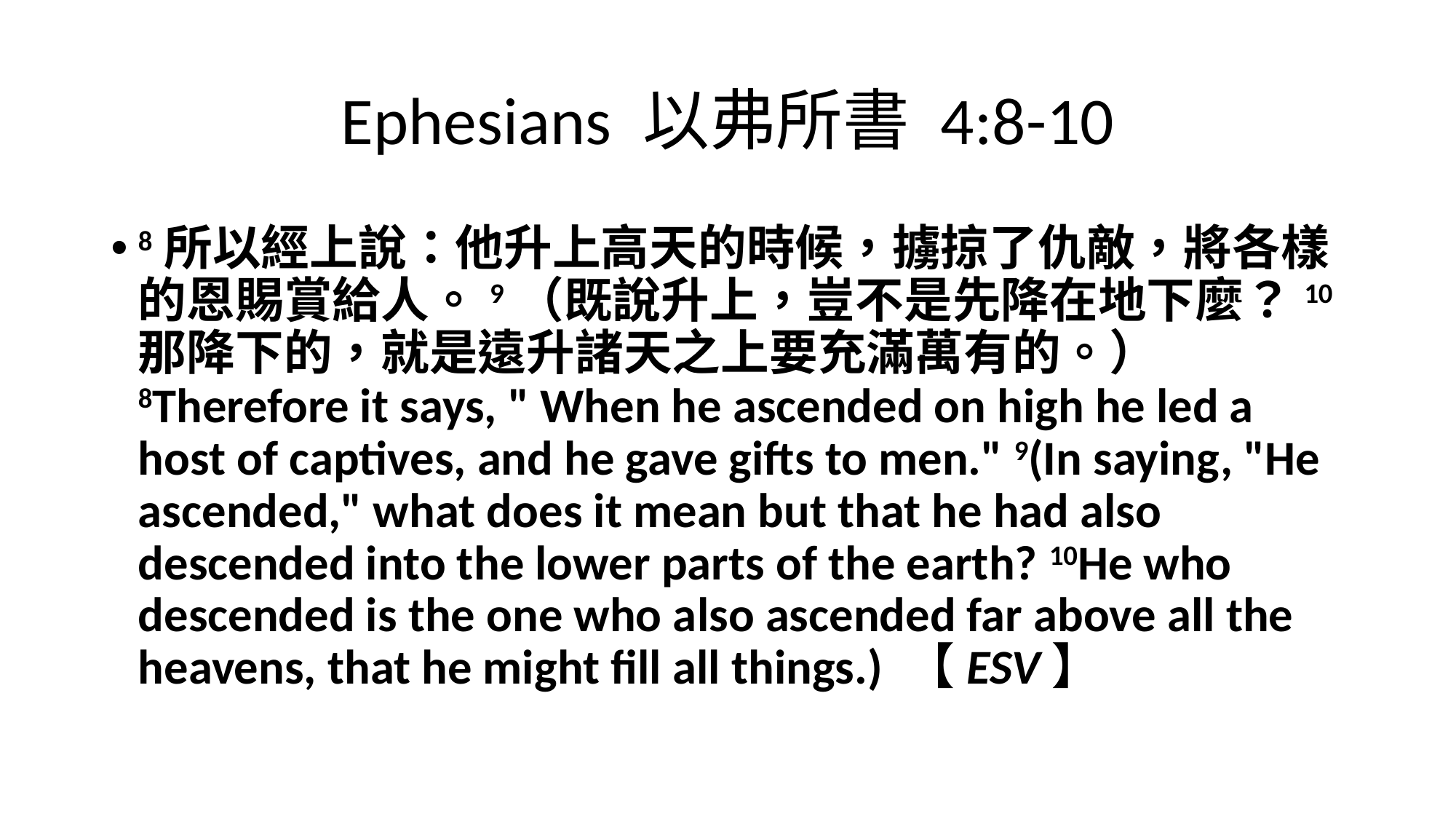

# Ephesians 以弗所書 4:8-10
8所以經上說：他升上高天的時候，擄掠了仇敵，將各樣的恩賜賞給人。9（既說升上，豈不是先降在地下麼？10那降下的，就是遠升諸天之上要充滿萬有的。）
8Therefore it says, " When he ascended on high he led a host of captives, and he gave gifts to men." 9(In saying, "He ascended," what does it mean but that he had also descended into the lower parts of the earth? 10He who descended is the one who also ascended far above all the heavens, that he might fill all things.) 【ESV】